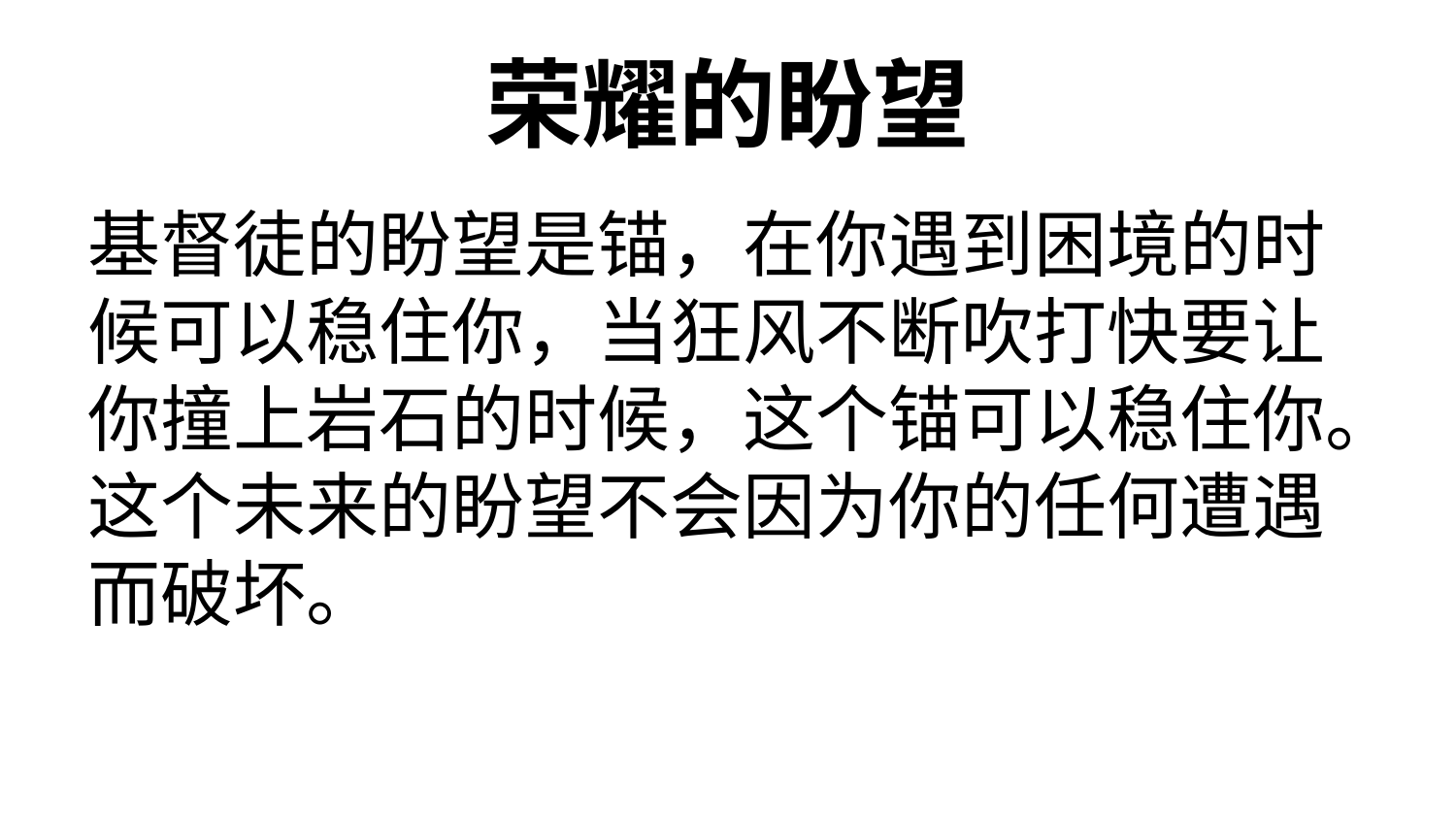

# 荣耀的盼望
基督徒的盼望是锚，在你遇到困境的时候可以稳住你，当狂风不断吹打快要让你撞上岩石的时候，这个锚可以稳住你。这个未来的盼望不会因为你的任何遭遇而破坏。